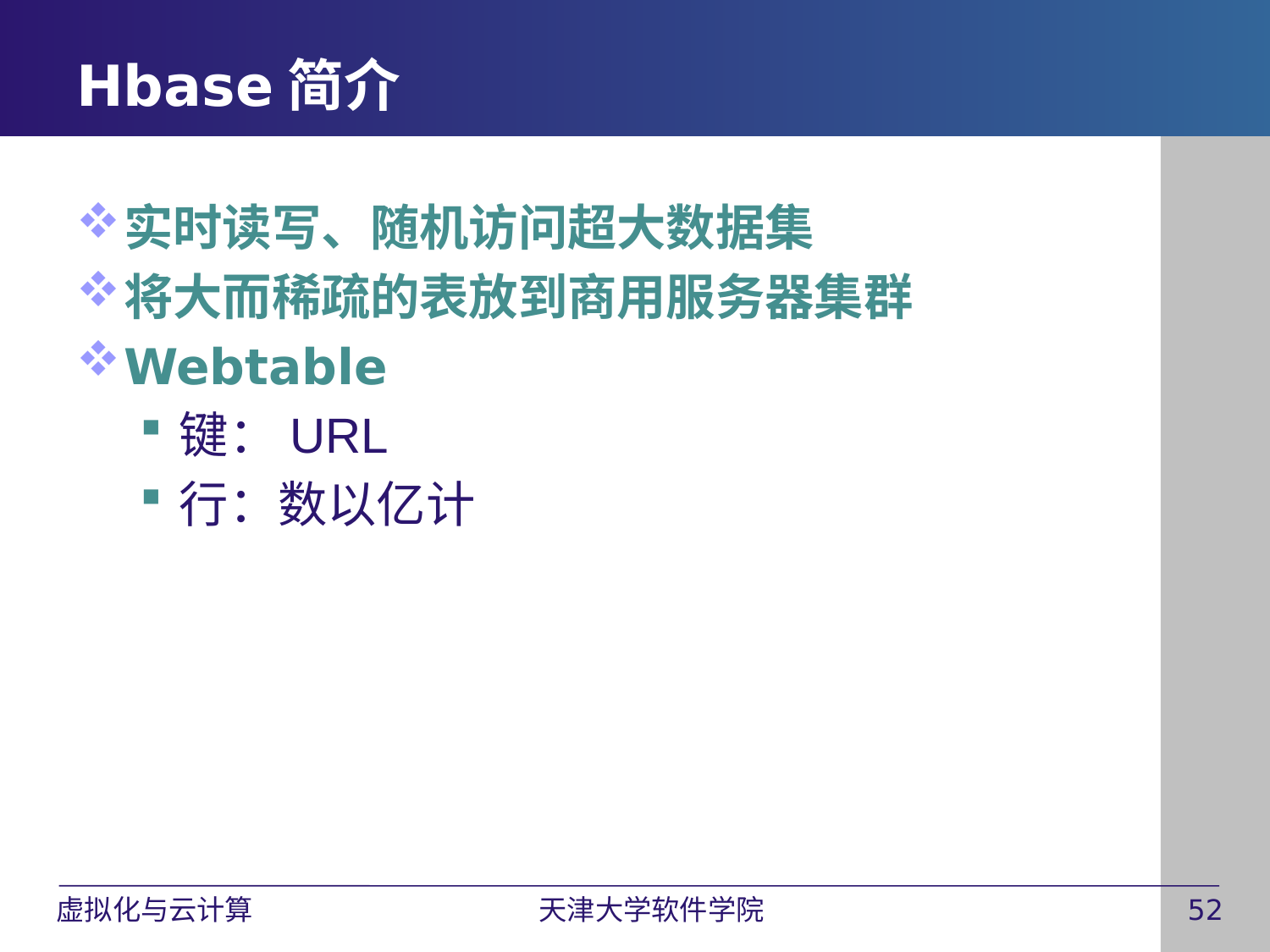

# Hbase简介
实时读写、随机访问超大数据集
将大而稀疏的表放到商用服务器集群
Webtable
键：URL
行：数以亿计